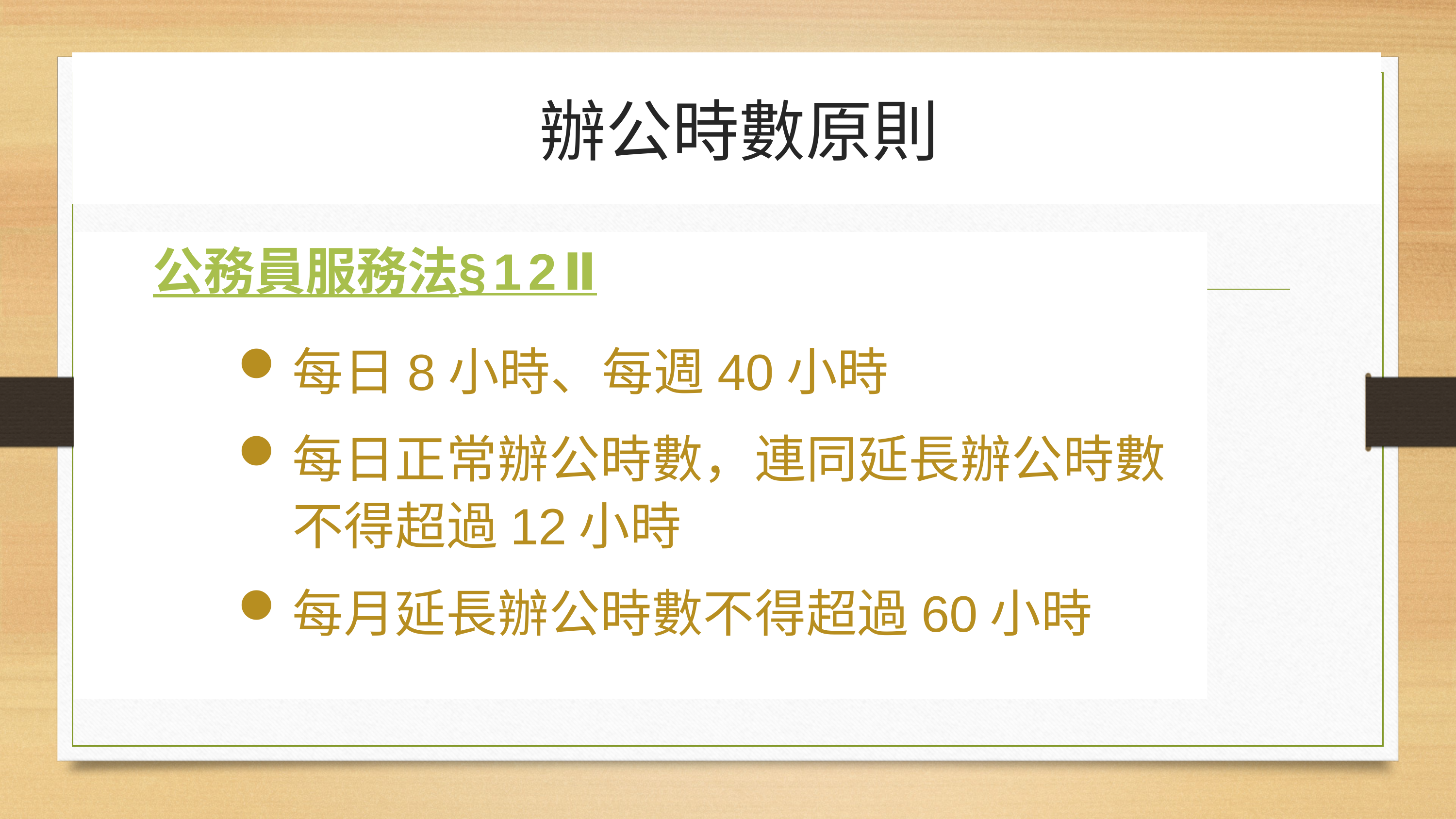

# 辦公時數原則
公務員服務法§12Ⅱ
每⽇8⼩時、每週40⼩時
每⽇正常辦公時數，連同延⻑辦公時數不得超過12⼩時
每⽉延⻑辦公時數不得超過60⼩時